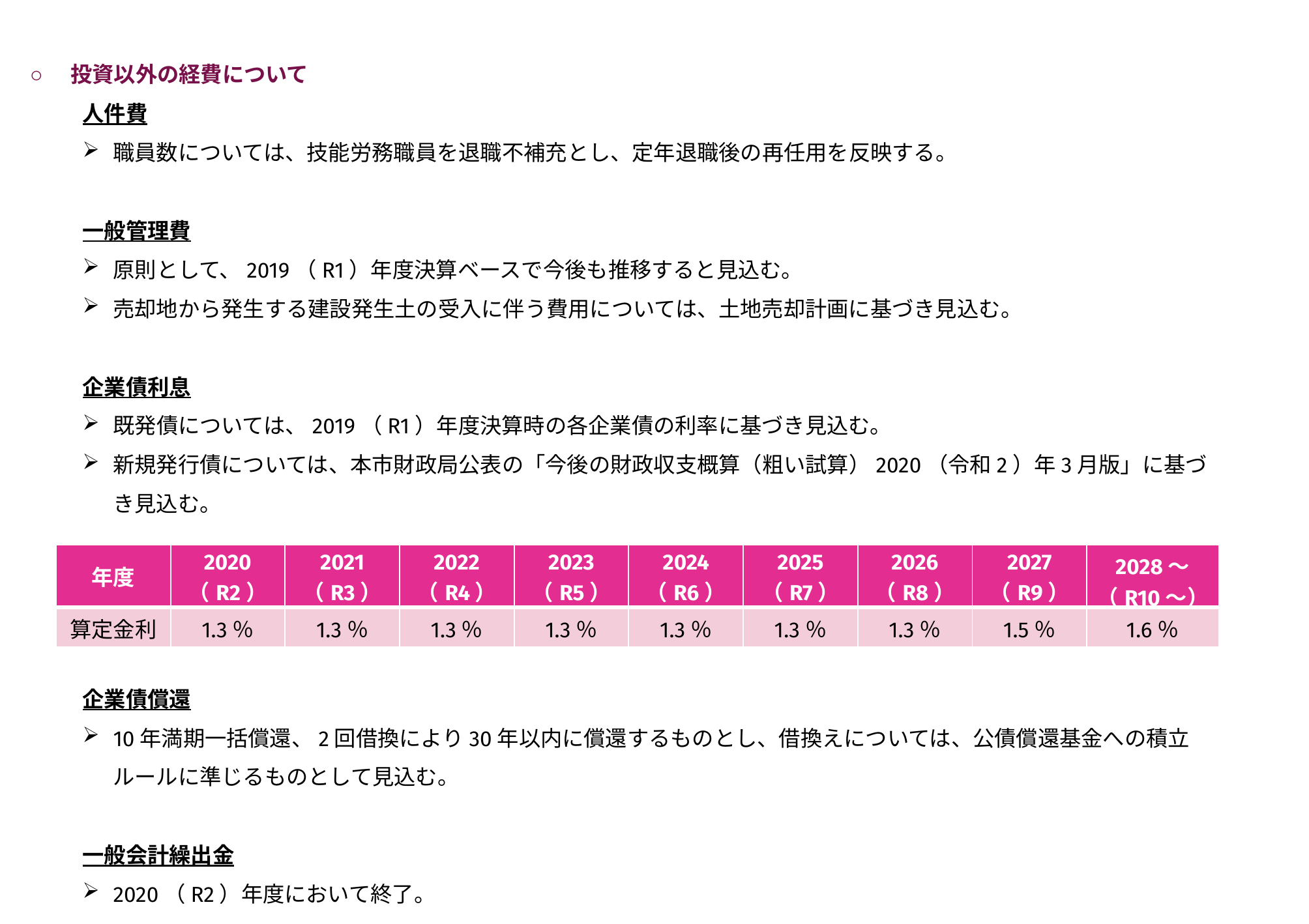

投資以外の経費について
人件費
職員数については、技能労務職員を退職不補充とし、定年退職後の再任用を反映する。

一般管理費
原則として、2019（R1）年度決算ベースで今後も推移すると見込む。
売却地から発生する建設発生土の受入に伴う費用については、土地売却計画に基づき見込む。

企業債利息
既発債については、2019（R1）年度決算時の各企業債の利率に基づき見込む。
新規発行債については、本市財政局公表の「今後の財政収支概算（粗い試算）2020（令和2）年3月版」に基づき見込む。

企業債償還
10年満期一括償還、2回借換により30年以内に償還するものとし、借換えについては、公債償還基金への積立ルールに準じるものとして見込む。

一般会計繰出金
2020（R2）年度において終了。
| 年度 | 2020 （R2） | 2021 （R3） | 2022 （R4） | 2023 （R5） | 2024 （R6） | 2025 （R7） | 2026 （R8） | 2027 （R9） | 2028～ （R10～） |
| --- | --- | --- | --- | --- | --- | --- | --- | --- | --- |
| 算定金利 | 1.3％ | 1.3％ | 1.3％ | 1.3％ | 1.3％ | 1.3％ | 1.3％ | 1.5％ | 1.6％ |
18